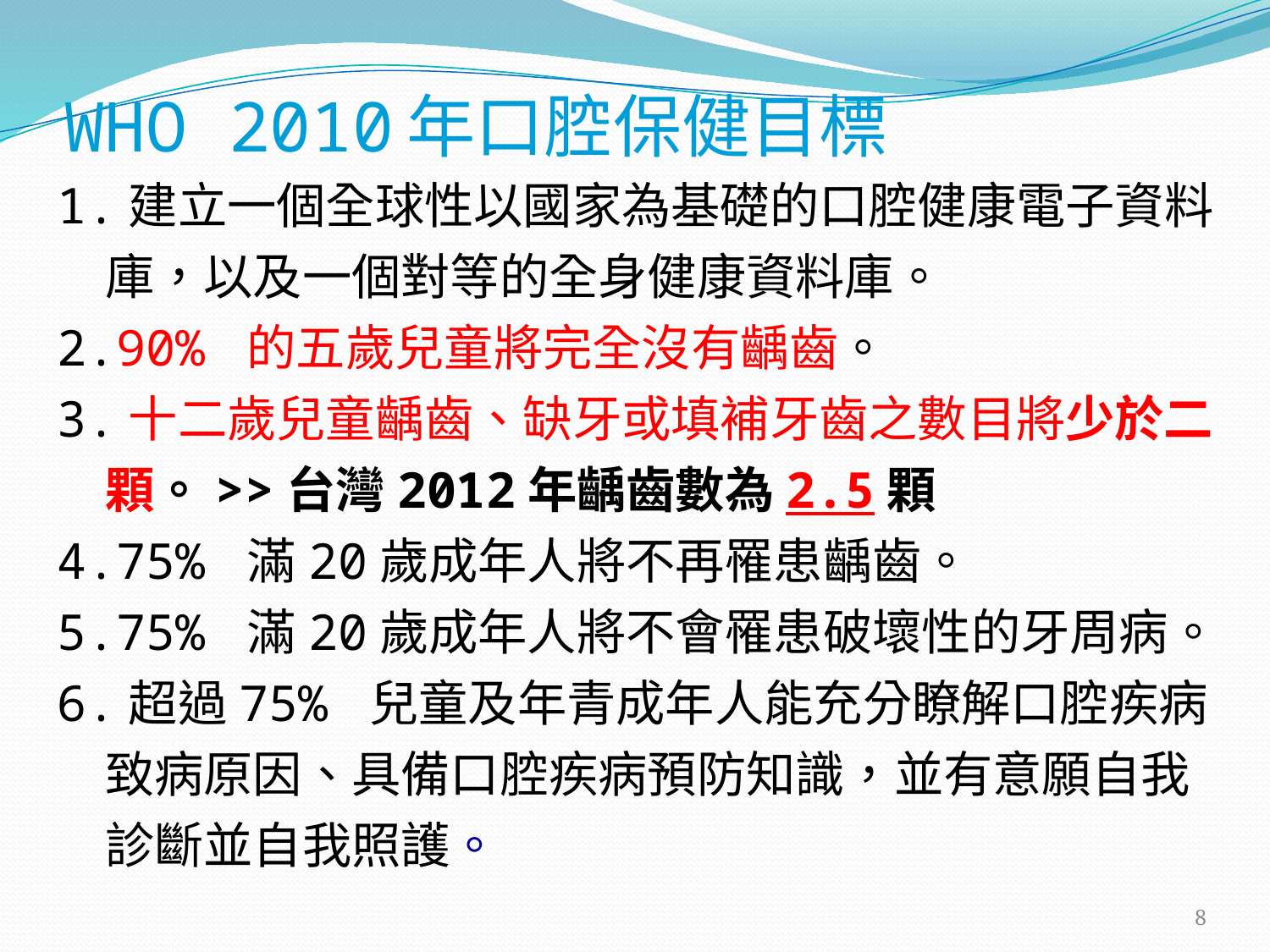

# WHO 2010年口腔保健目標
1.建立一個全球性以國家為基礎的口腔健康電子資料庫，以及一個對等的全身健康資料庫。
2.90% 的五歲兒童將完全沒有齲齒。
3.十二歲兒童齲齒、缺牙或填補牙齒之數目將少於二顆。>>台灣2012年齲齒數為2.5顆
4.75% 滿20歲成年人將不再罹患齲齒。
5.75% 滿20歲成年人將不會罹患破壞性的牙周病。
6.超過75% 兒童及年青成年人能充分瞭解口腔疾病致病原因、具備口腔疾病預防知識，並有意願自我診斷並自我照護。
8